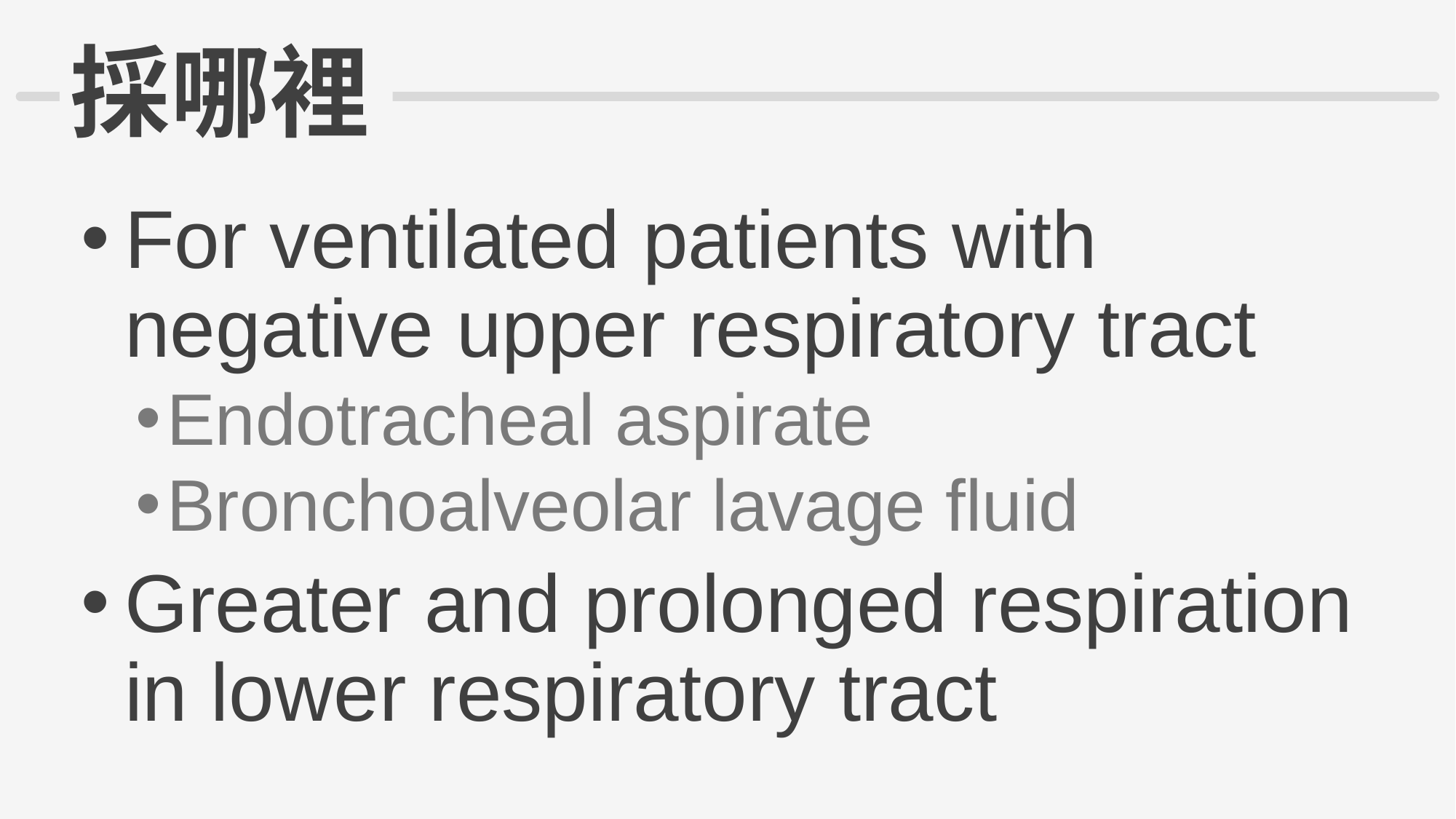

# 採哪裡
For ventilated patients with negative upper respiratory tract
Endotracheal aspirate
Bronchoalveolar lavage fluid
Greater and prolonged respiration in lower respiratory tract